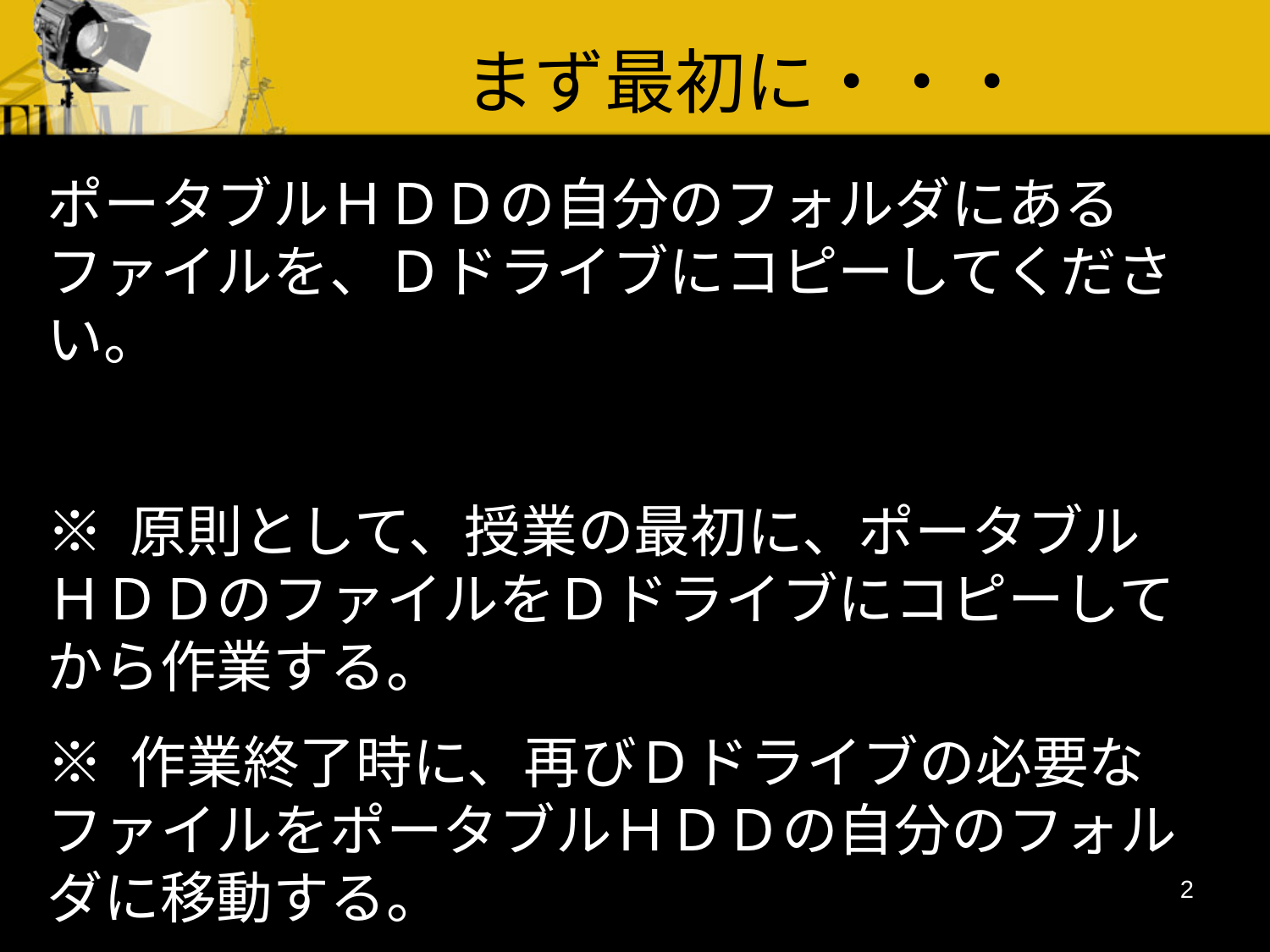

まず最初に・・・
ポータブルＨＤＤの自分のフォルダにあるファイルを、Ｄドライブにコピーしてください。

※ 原則として、授業の最初に、ポータブルＨＤＤのファイルをＤドライブにコピーしてから作業する。
※ 作業終了時に、再びＤドライブの必要な
ファイルをポータブルＨＤＤの自分のフォルダに移動する。
2